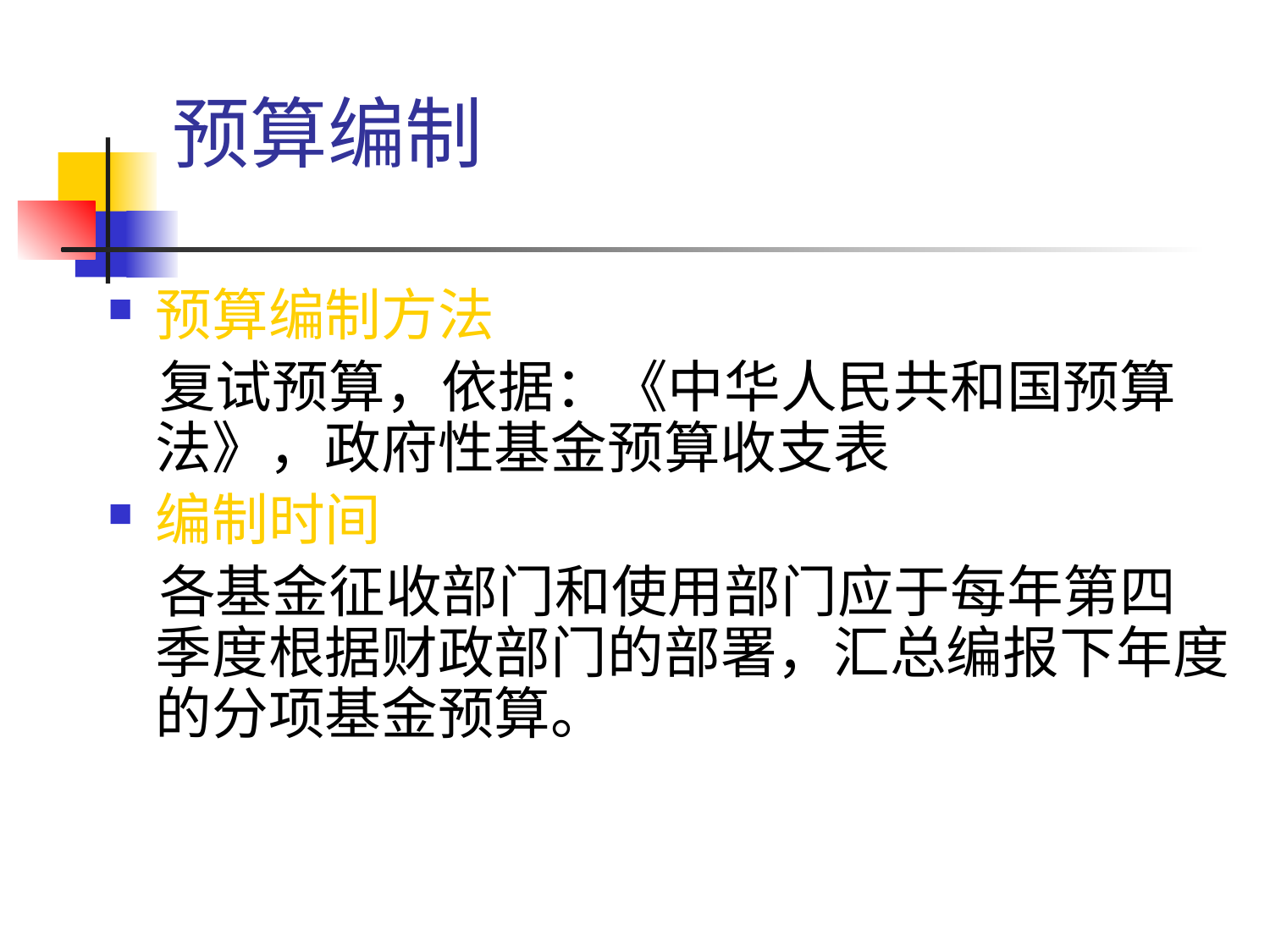

预算编制
预算编制方法
   复试预算，依据：《中华人民共和国预算法》，政府性基金预算收支表
编制时间
   各基金征收部门和使用部门应于每年第四季度根据财政部门的部署，汇总编报下年度的分项基金预算。